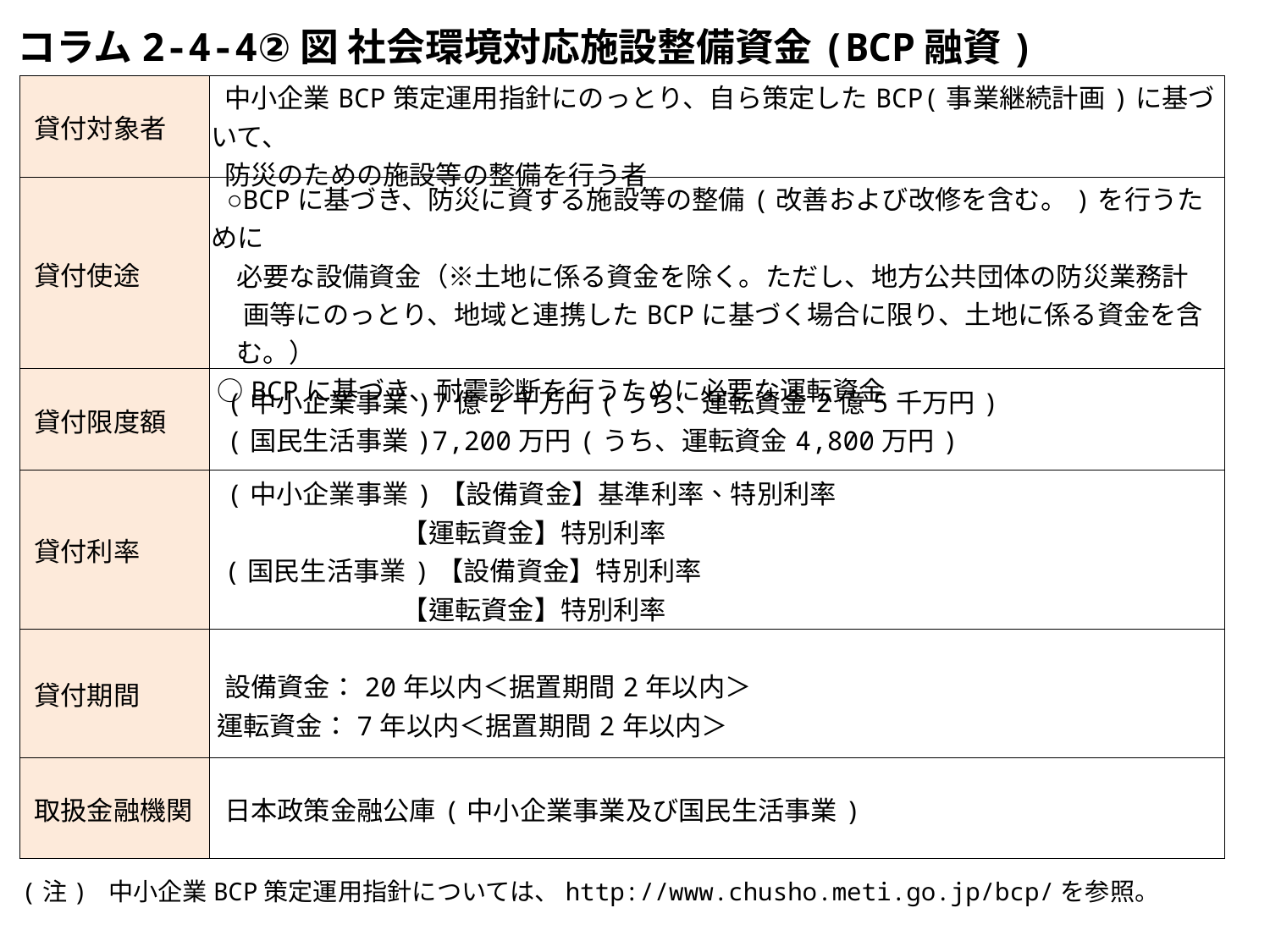

コラム2-4-4②図 社会環境対応施設整備資金(BCP融資)
| 貸付対象者 | 中小企業BCP策定運用指針にのっとり、自ら策定したBCP(事業継続計画)に基づいて、 防災のための施設等の整備を行う者 |
| --- | --- |
| 貸付使途 | ○BCPに基づき、防災に資する施設等の整備(改善および改修を含む。)を行うために 必要な設備資金（※土地に係る資金を除く。ただし、地方公共団体の防災業務計 　 画等にのっとり、地域と連携したBCPに基づく場合に限り、土地に係る資金を含 む。） ○BCPに基づき、耐震診断を行うために必要な運転資金 |
| 貸付限度額 | (中小企業事業)7億2千万円(うち、運転資金2億5千万円) (国民生活事業)7,200万円(うち、運転資金4,800万円) |
| 貸付利率 | (中小企業事業)【設備資金】基準利率、特別利率 　 　　　　　　【運転資金】特別利率 (国民生活事業)【設備資金】特別利率 　　 　　　　　【運転資金】特別利率 |
| 貸付期間 | 設備資金：20年以内＜据置期間2年以内＞ 運転資金：7年以内＜据置期間2年以内＞ |
| 取扱金融機関 | 日本政策金融公庫(中小企業事業及び国民生活事業) |
(注) 中小企業BCP策定運用指針については、http://www.chusho.meti.go.jp/bcp/を参照。